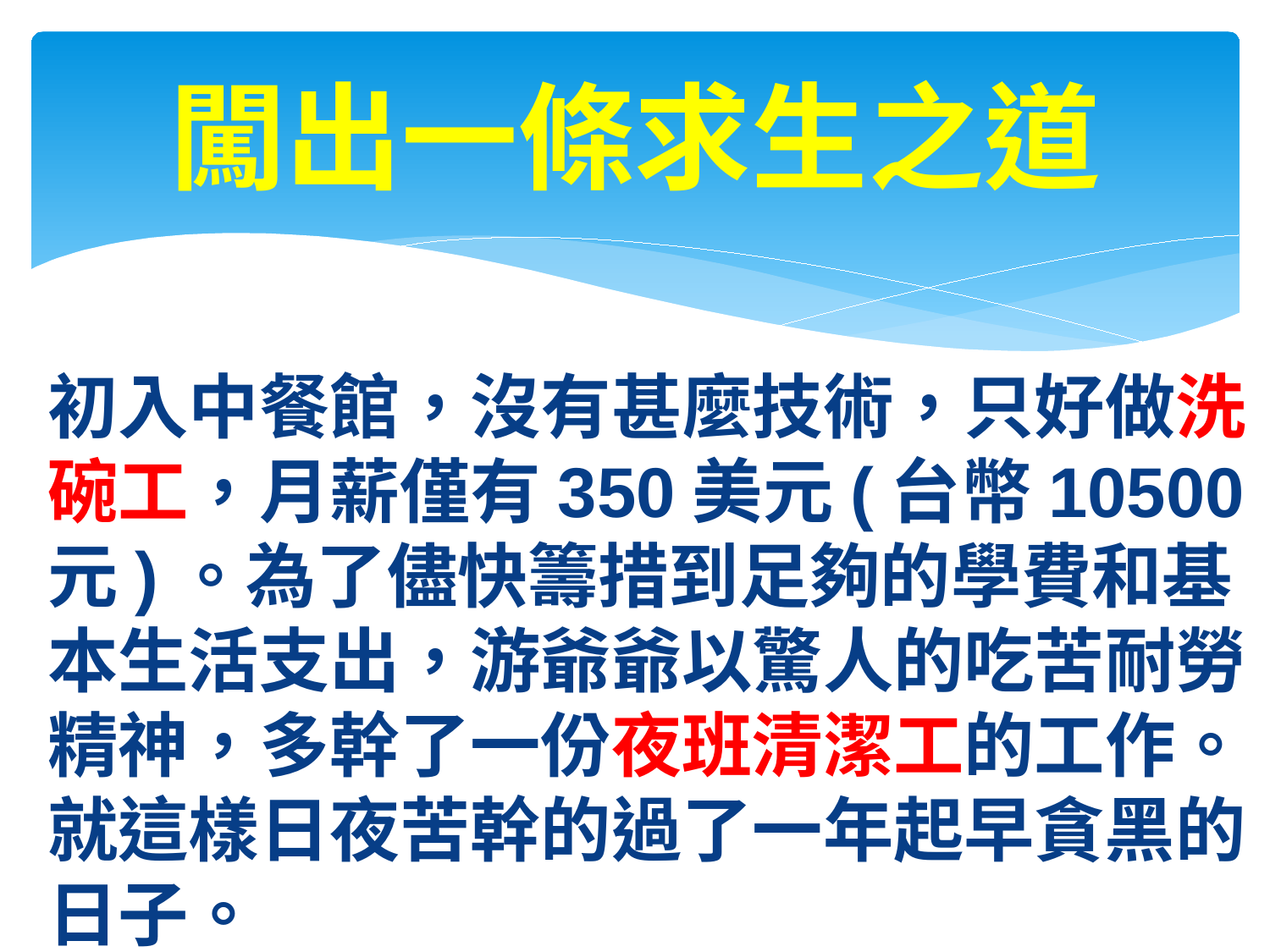

# 闖出一條求生之道
初入中餐館，沒有甚麼技術，只好做洗碗工，月薪僅有350美元(台幣10500元)。為了儘快籌措到足夠的學費和基本生活支出，游爺爺以驚人的吃苦耐勞精神，多幹了一份夜班清潔工的工作。就這樣日夜苦幹的過了一年起早貪黑的日子。